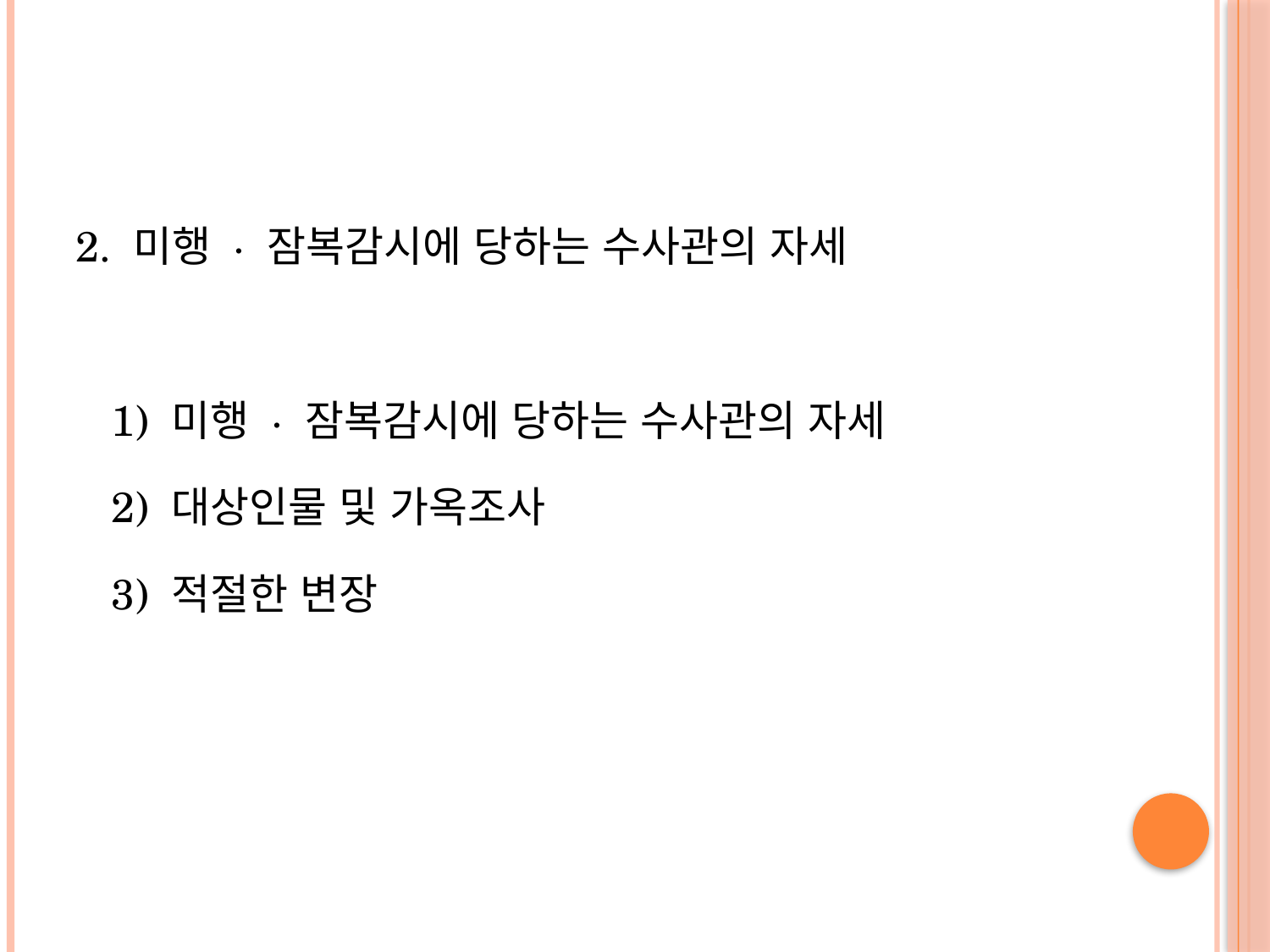

#
2. 미행 · 잠복감시에 당하는 수사관의 자세

   1) 미행 · 잠복감시에 당하는 수사관의 자세
   2) 대상인물 및 가옥조사
   3) 적절한 변장